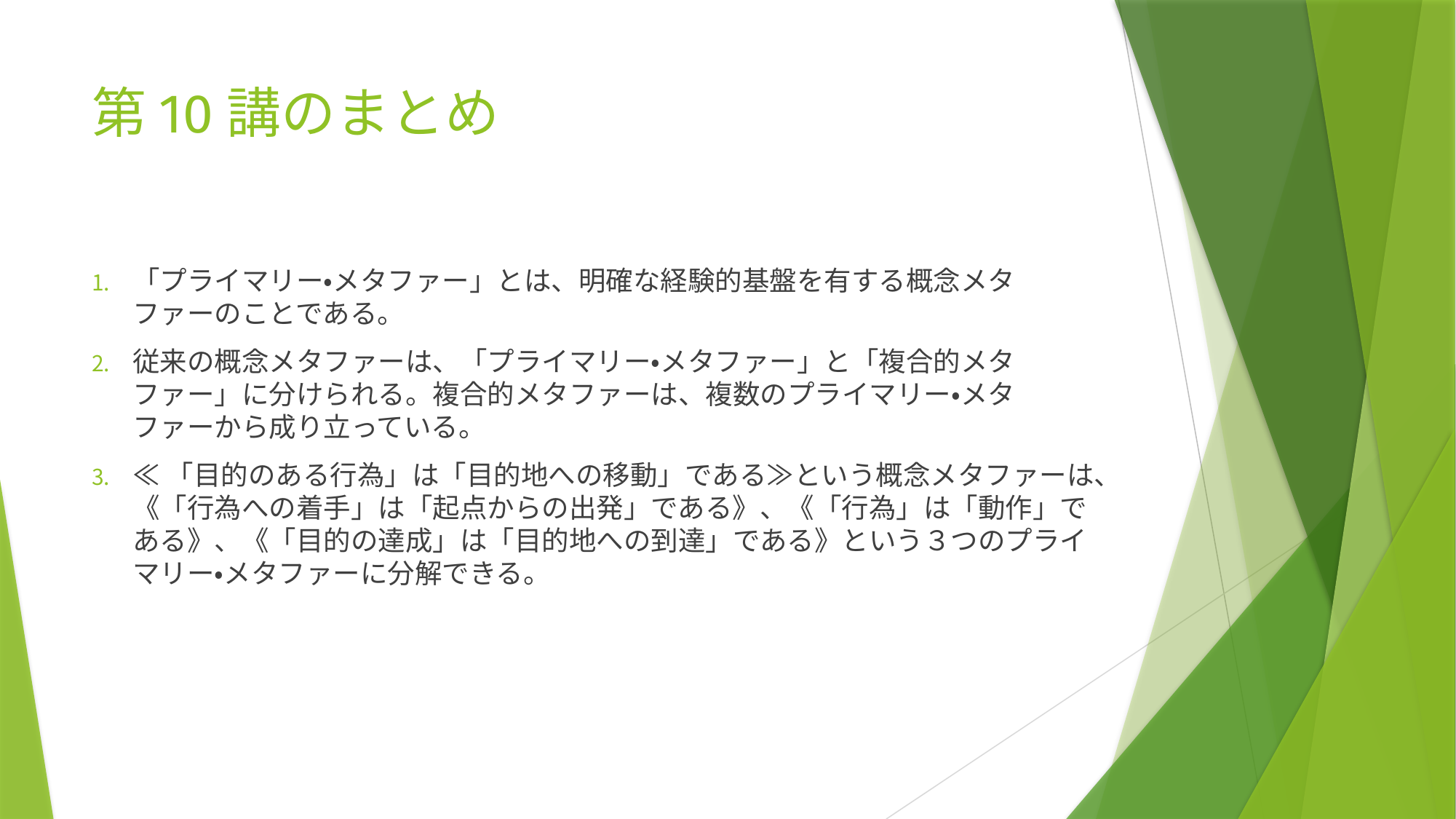

# 第10講のまとめ
「プライマリー・メタファー」とは、明確な経験的基盤を有する概念メタファーのことである。
従来の概念メタファーは、「プライマリー・メタファー」と「複合的メタファー」に分けられる。複合的メタファーは、複数のプライマリー・メタファーから成り立っている。
≪「目的のある行為」は「目的地への移動」である≫という概念メタファーは、《「行為への着手」は「起点からの出発」である》、《「行為」は「動作」である》、《「目的の達成」は「目的地への到達」である》という３つのプライマリー・メタファーに分解できる。